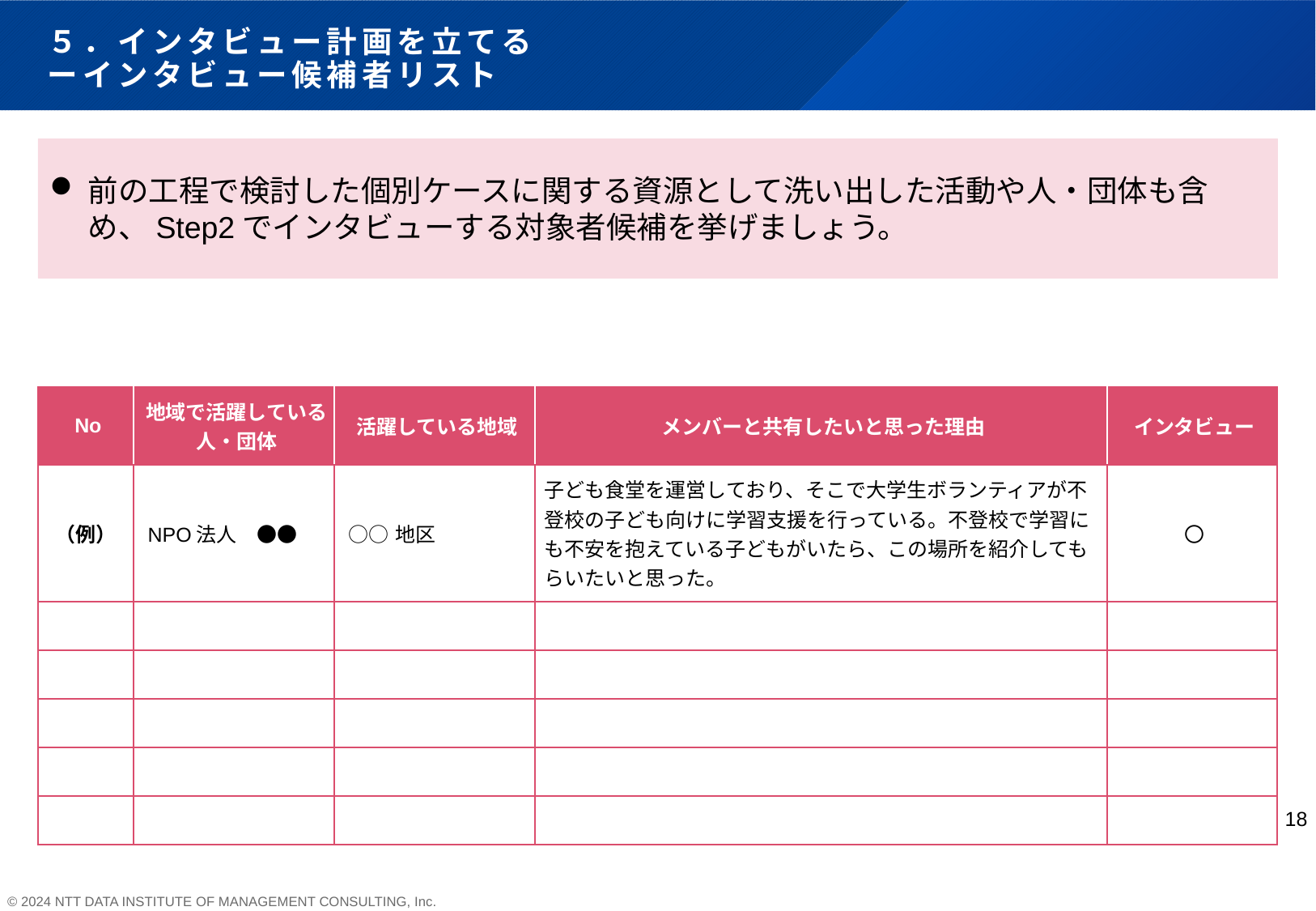

# ５．インタビュー計画を立てる ーインタビュー候補者リスト
前の工程で検討した個別ケースに関する資源として洗い出した活動や人・団体も含め、Step2でインタビューする対象者候補を挙げましょう。
| No | 地域で活躍している人・団体 | 活躍している地域 | メンバーと共有したいと思った理由 | インタビュー |
| --- | --- | --- | --- | --- |
| （例） | NPO法人　●● | ○○地区 | 子ども食堂を運営しており、そこで大学生ボランティアが不登校の子ども向けに学習支援を行っている。不登校で学習にも不安を抱えている子どもがいたら、この場所を紹介してもらいたいと思った。 | 〇 |
|  |  |  |  |  |
|  |  |  |  |  |
|  |  |  |  |  |
|  |  |  |  |  |
|  |  |  |  |  |
18